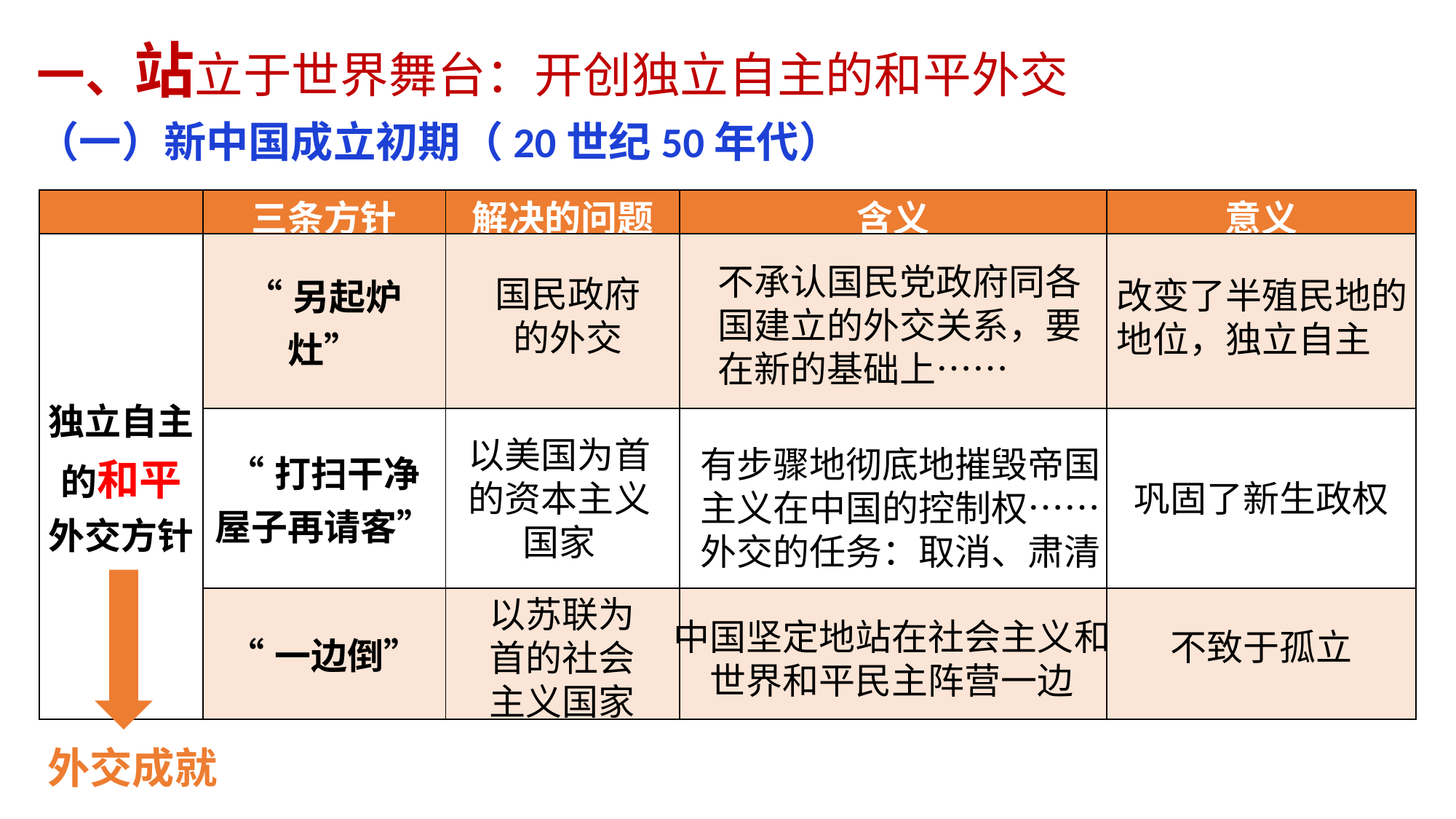

一、站立于世界舞台：开创独立自主的和平外交
（一）新中国成立初期（20世纪50年代）
|  | 三条方针 | 解决的问题 | 含义 | 意义 |
| --- | --- | --- | --- | --- |
| 独立自主的和平外交方针 | “另起炉灶” |  |  |  |
|  | “打扫干净屋子再请客” |  |  |  |
|  | “一边倒” |  |  |  |
不承认国民党政府同各国建立的外交关系，要在新的基础上……
国民政府的外交
改变了半殖民地的地位，独立自主
以美国为首的资本主义国家
有步骤地彻底地摧毁帝国主义在中国的控制权……
外交的任务：取消、肃清
巩固了新生政权

以苏联为首的社会主义国家
中国坚定地站在社会主义和世界和平民主阵营一边
不致于孤立
外交成就